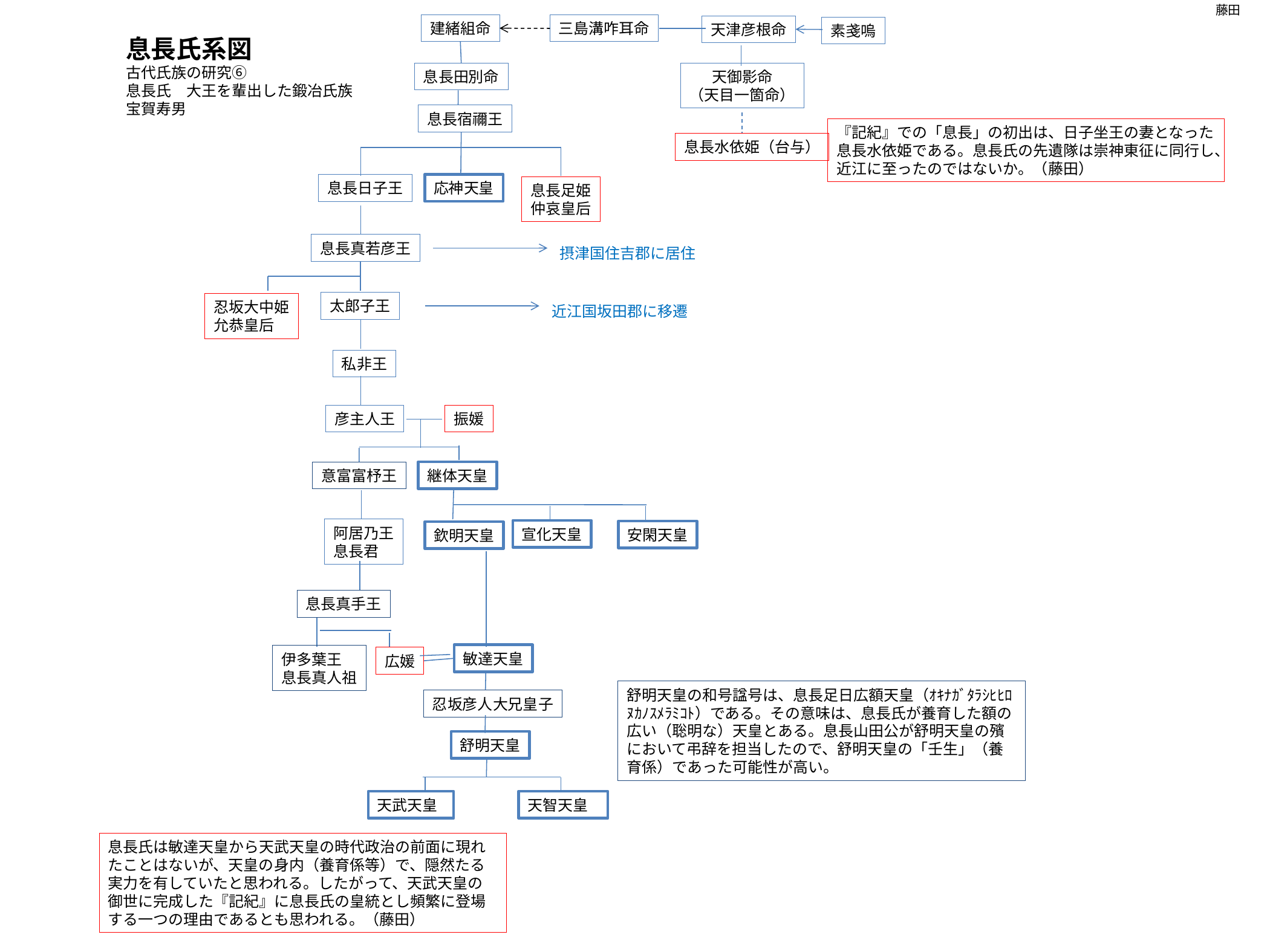

藤田
三島溝咋耳命
建緒組命
天津彦根命
素戔嗚
息長氏系図
古代氏族の研究⑥
息長氏　大王を輩出した鍛冶氏族
宝賀寿男
息長田別命
天御影命
（天目一箇命）
息長宿禰王
『記紀』での「息長」の初出は、日子坐王の妻となった息長水依姫である。息長氏の先遺隊は崇神東征に同行し、近江に至ったのではないか。（藤田）
息長水依姫（台与）
息長日子王
応神天皇
息長足姫
仲哀皇后
息長真若彦王
摂津国住吉郡に居住
太郎子王
忍坂大中姫
允恭皇后
近江国坂田郡に移遷
私非王
振媛
彦主人王
継体天皇
意富富杼王
阿居乃王
息長君
宣化天皇
安閑天皇
欽明天皇
息長真手王
敏達天皇
伊多葉王
息長真人祖
広媛
舒明天皇の和号諡号は、息長足日広額天皇（ｵｷﾅｶﾞﾀﾗｼﾋﾋﾛﾇｶﾉｽﾒﾗﾐｺﾄ）である。その意味は、息長氏が養育した額の広い（聡明な）天皇とある。息長山田公が舒明天皇の殯において弔辞を担当したので、舒明天皇の「壬生」（養育係）であった可能性が高い。
忍坂彦人大兄皇子
舒明天皇
天智天皇
天武天皇
息長氏は敏達天皇から天武天皇の時代政治の前面に現れたことはないが、天皇の身内（養育係等）で、隠然たる実力を有していたと思われる。したがって、天武天皇の御世に完成した『記紀』に息長氏の皇統とし頻繁に登場する一つの理由であるとも思われる。（藤田）